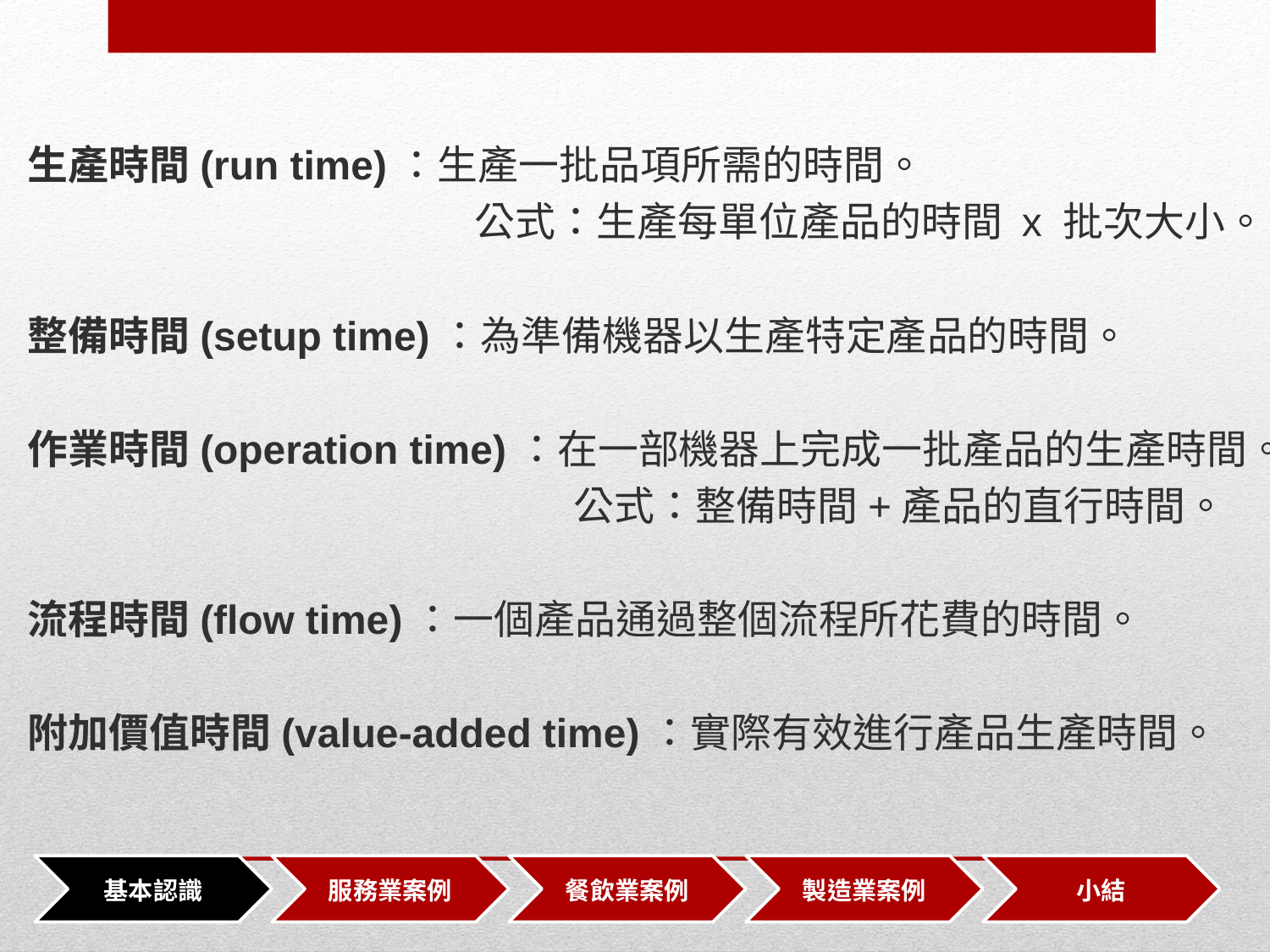

生產時間(run time)：生產一批品項所需的時間。
				  公式：生產每單位產品的時間 x 批次大小。

整備時間(setup time)：為準備機器以生產特定產品的時間。

作業時間(operation time)：在一部機器上完成一批產品的生產時間。
					公式：整備時間+產品的直行時間。

流程時間(flow time)：一個產品通過整個流程所花費的時間。

附加價值時間(value-added time)：實際有效進行產品生產時間。

基本認識
服務業案例
餐飲業案例
製造業案例
小結